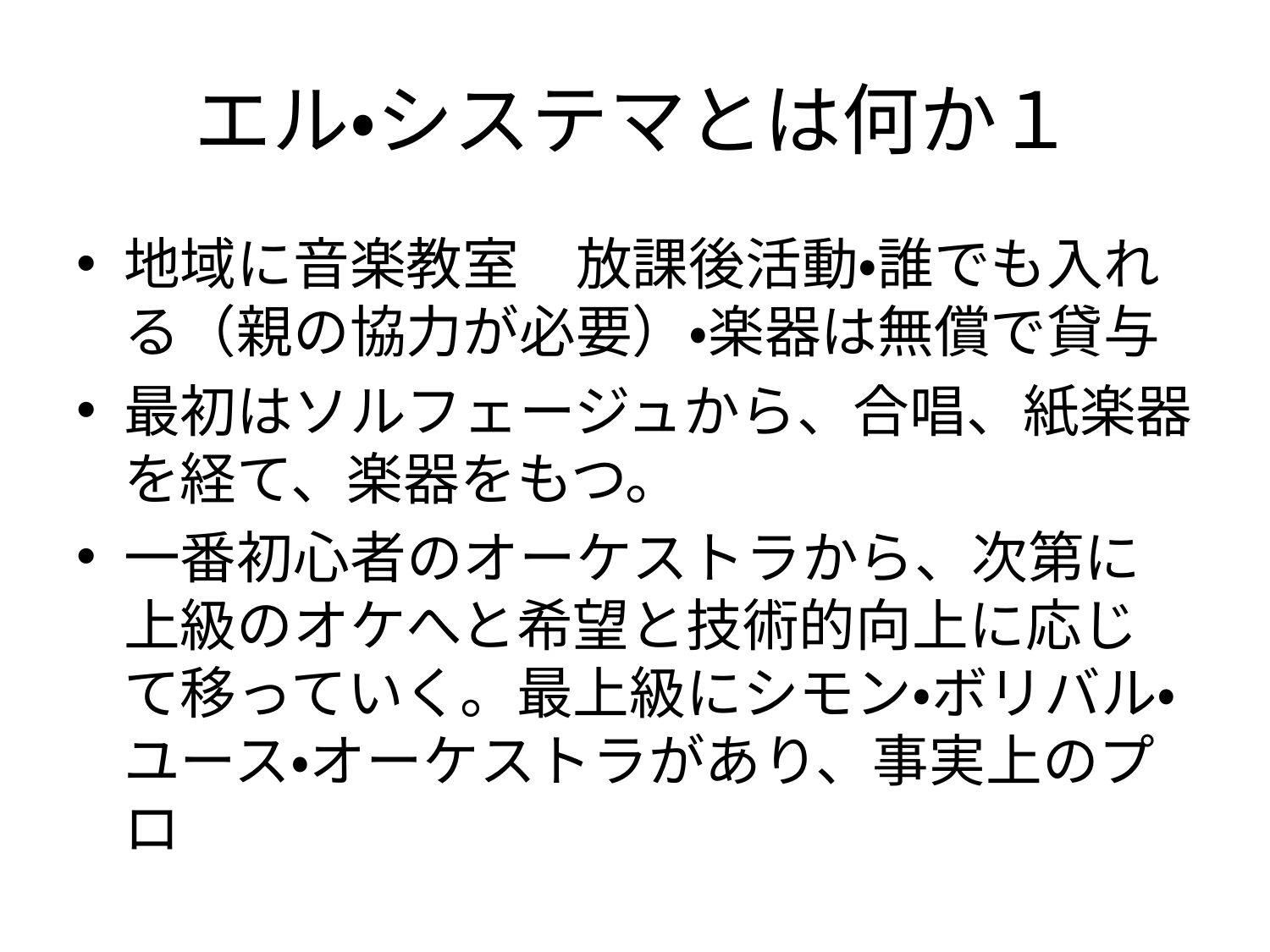

# エル・システマとは何か１
地域に音楽教室　放課後活動・誰でも入れる（親の協力が必要）・楽器は無償で貸与
最初はソルフェージュから、合唱、紙楽器を経て、楽器をもつ。
一番初心者のオーケストラから、次第に上級のオケへと希望と技術的向上に応じて移っていく。最上級にシモン・ボリバル・ユース・オーケストラがあり、事実上のプロ